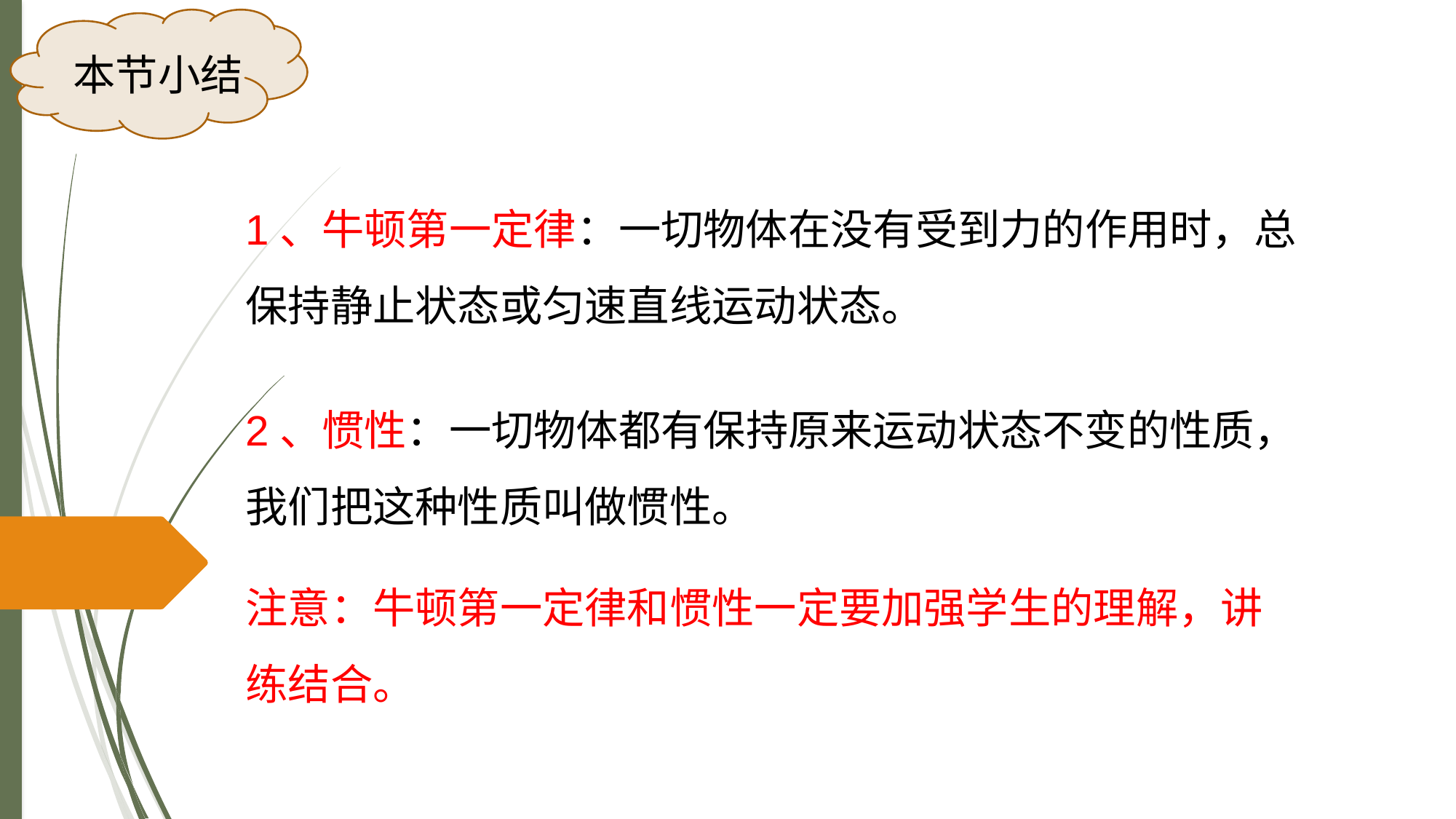

本节小结
1、牛顿第一定律：一切物体在没有受到力的作用时，总保持静止状态或匀速直线运动状态。
2、惯性：一切物体都有保持原来运动状态不变的性质，我们把这种性质叫做惯性。
注意：牛顿第一定律和惯性一定要加强学生的理解，讲练结合。